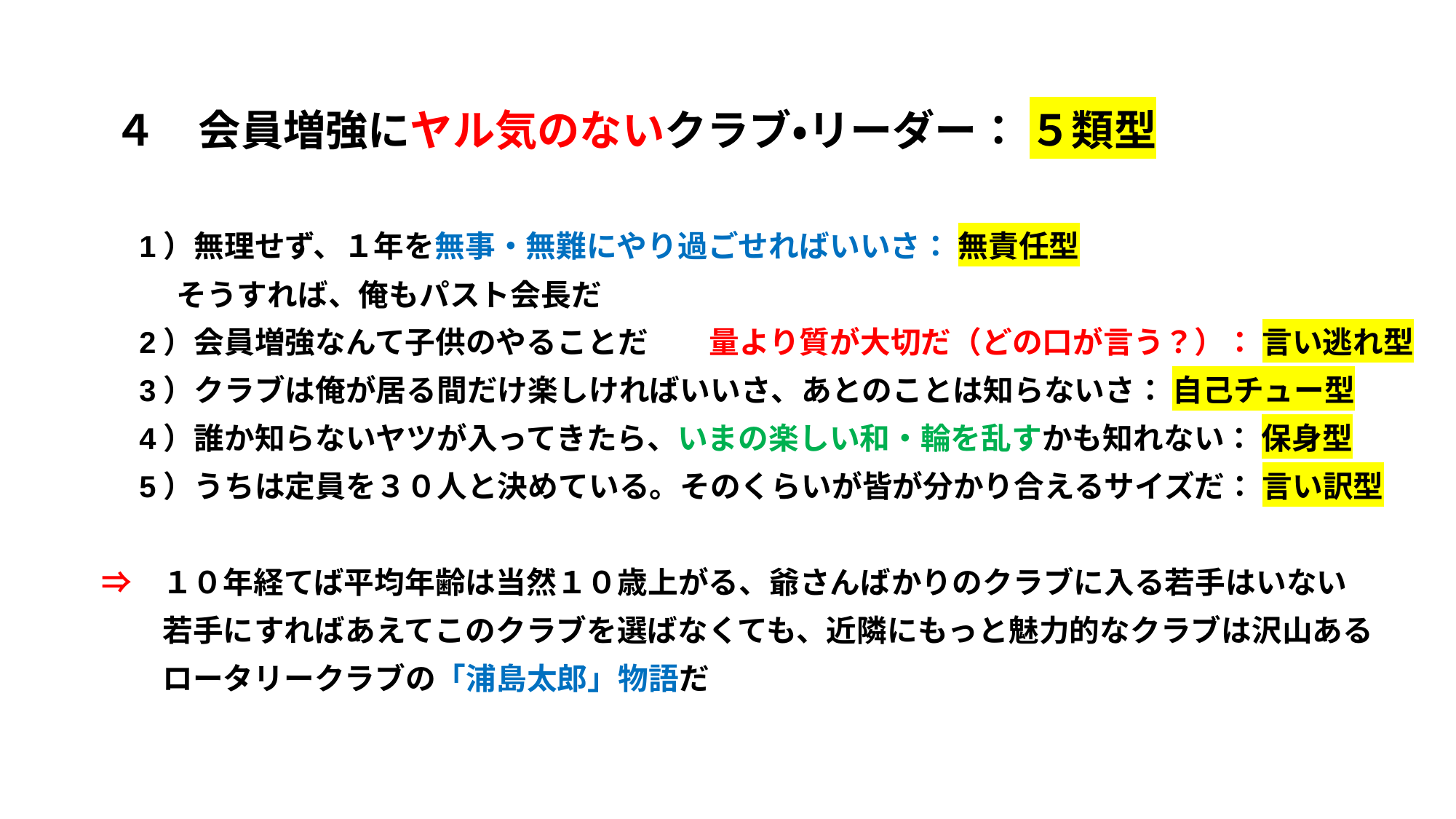

４　会員増強にヤル気のないクラブ・リーダー： ５類型

　　1）無理せず、１年を無事・無難にやり過ごせればいいさ： 無責任型
　　　  そうすれば、俺もパスト会長だ
　　2）会員増強なんて子供のやることだ　　量より質が大切だ（どの口が言う？）： 言い逃れ型
　　3）クラブは俺が居る間だけ楽しければいいさ、あとのことは知らないさ： 自己チュー型
　　4）誰か知らないヤツが入ってきたら、いまの楽しい和・輪を乱すかも知れない： 保身型
　　5）うちは定員を３０人と決めている。そのくらいが皆が分かり合えるサイズだ： 言い訳型

　⇒　１０年経てば平均年齢は当然１０歳上がる、爺さんばかりのクラブに入る若手はいない
　　　若手にすればあえてこのクラブを選ばなくても、近隣にもっと魅力的なクラブは沢山ある
　　　ロータリークラブの「浦島太郎」物語だ